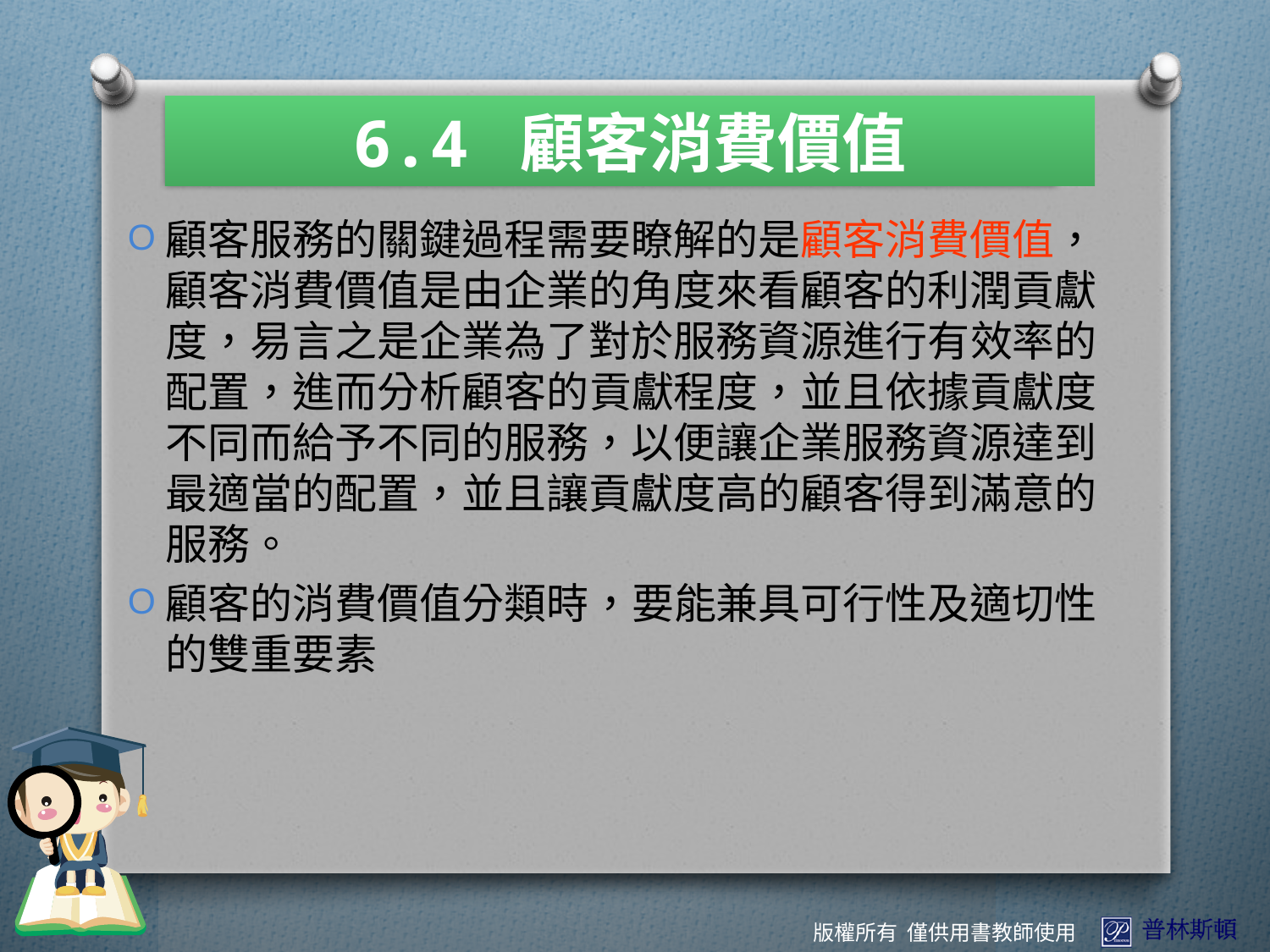

6.4 顧客消費價值
顧客服務的關鍵過程需要瞭解的是顧客消費價值，顧客消費價值是由企業的角度來看顧客的利潤貢獻度，易言之是企業為了對於服務資源進行有效率的配置，進而分析顧客的貢獻程度，並且依據貢獻度不同而給予不同的服務，以便讓企業服務資源達到最適當的配置，並且讓貢獻度高的顧客得到滿意的服務。
顧客的消費價值分類時，要能兼具可行性及適切性的雙重要素